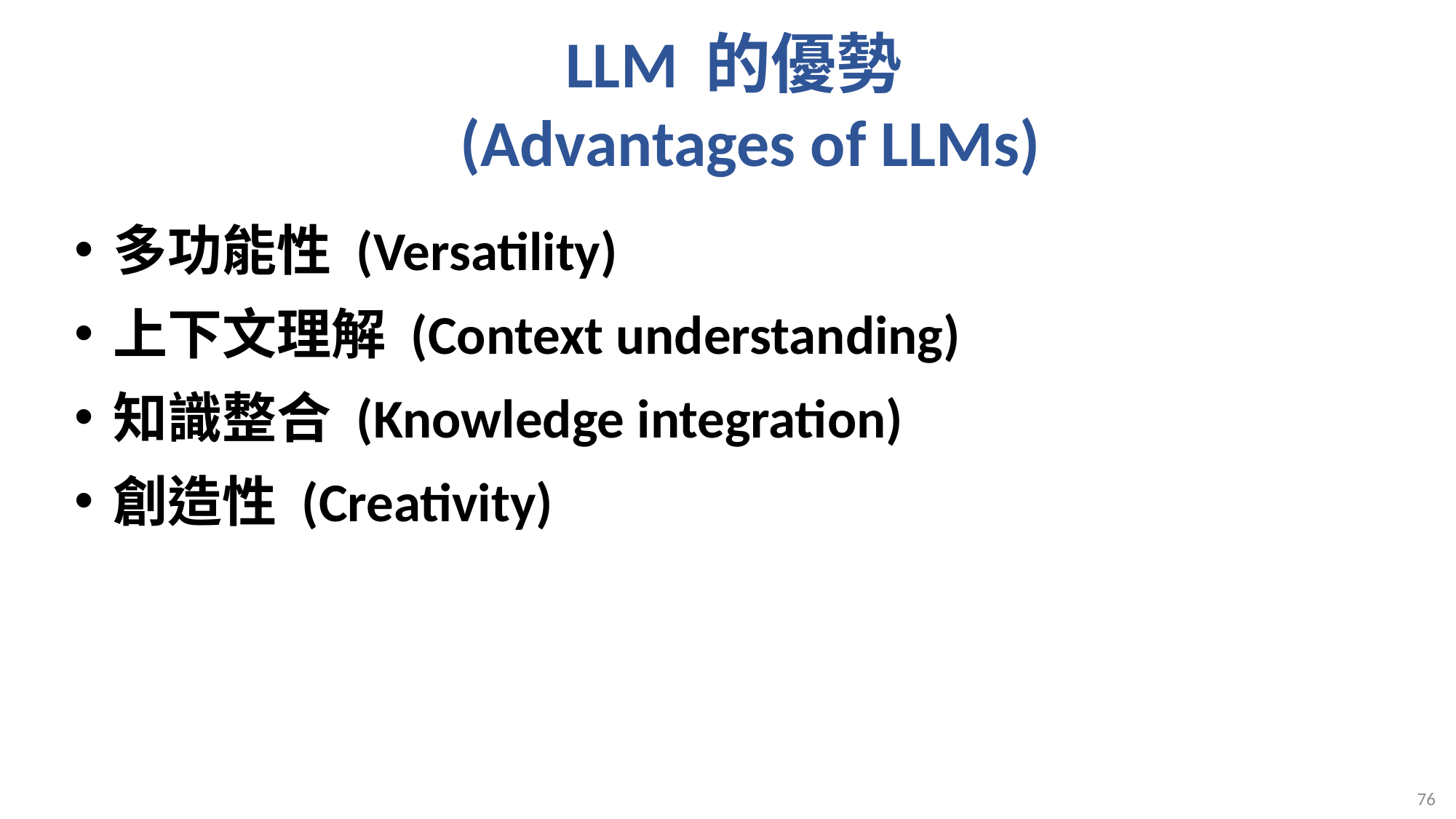

# LLM 的優勢 (Advantages of LLMs)
多功能性 (Versatility)
上下文理解 (Context understanding)
知識整合 (Knowledge integration)
創造性 (Creativity)
76